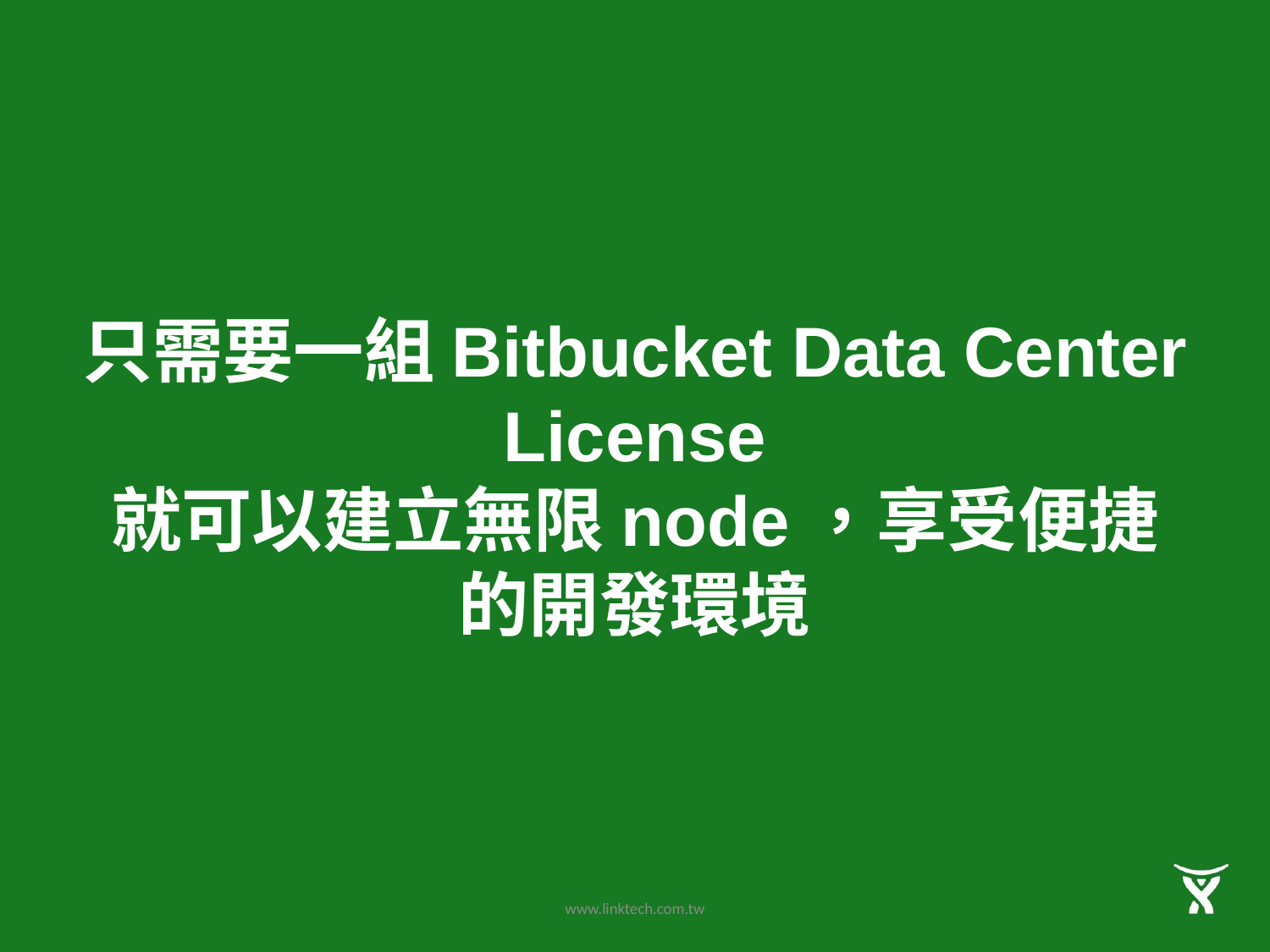

# 只需要一組Bitbucket Data Center License 就可以建立無限node，享受便捷的開發環境
www.linktech.com.tw